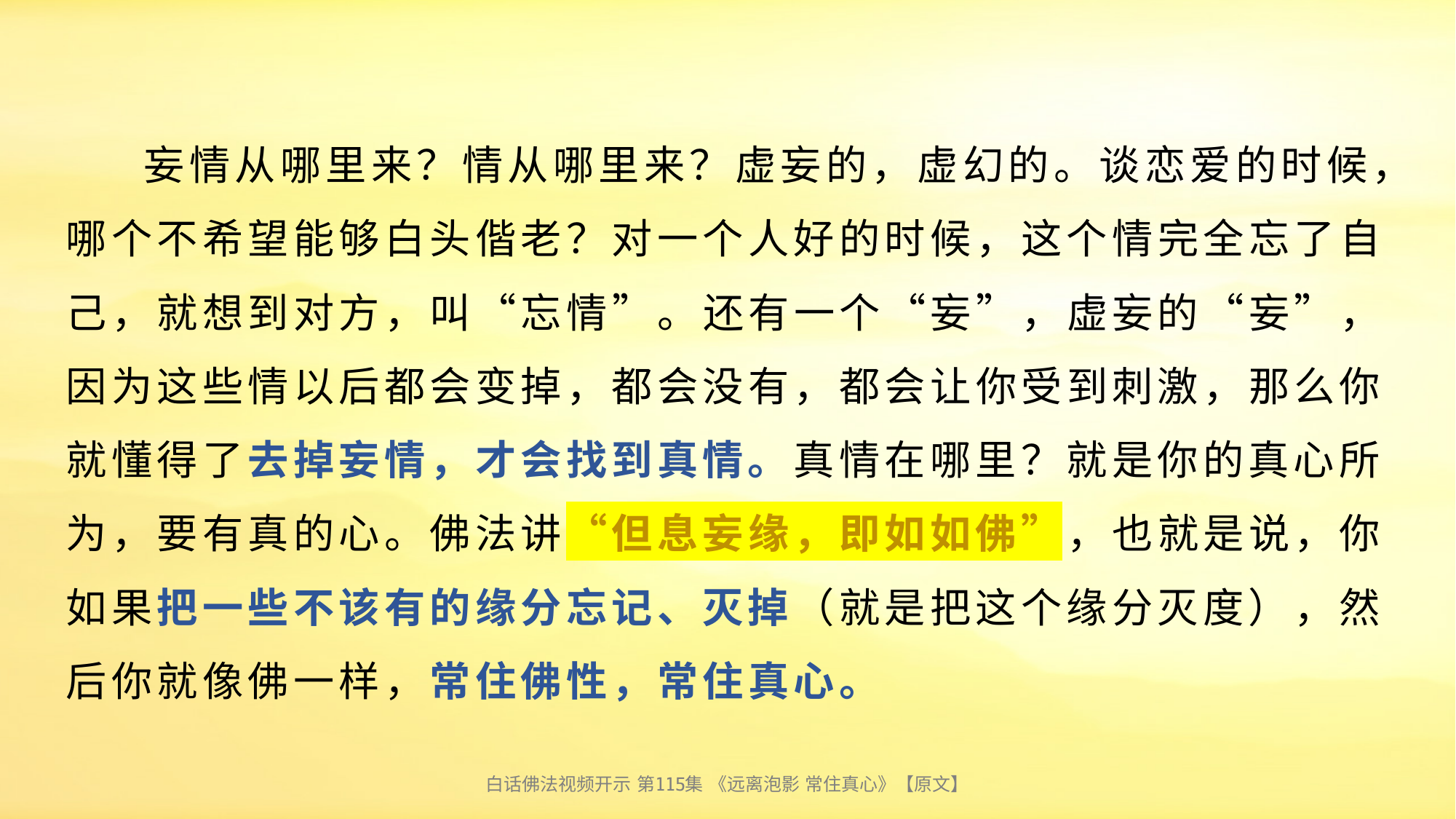

# 妄情从哪里来？情从哪里来？虚妄的，虚幻的。谈恋爱的时候，哪个不希望能够白头偕老？对一个人好的时候，这个情完全忘了自己，就想到对方，叫“忘情”。还有一个“妄”，虚妄的“妄”，因为这些情以后都会变掉，都会没有，都会让你受到刺激，那么你就懂得了去掉妄情，才会找到真情。真情在哪里？就是你的真心所为，要有真的心。佛法讲“但息妄缘，即如如佛”，也就是说，你如果把一些不该有的缘分忘记、灭掉（就是把这个缘分灭度），然后你就像佛一样，常住佛性，常住真心。
白话佛法视频开示 第115集 《远离泡影 常住真心》【原文】